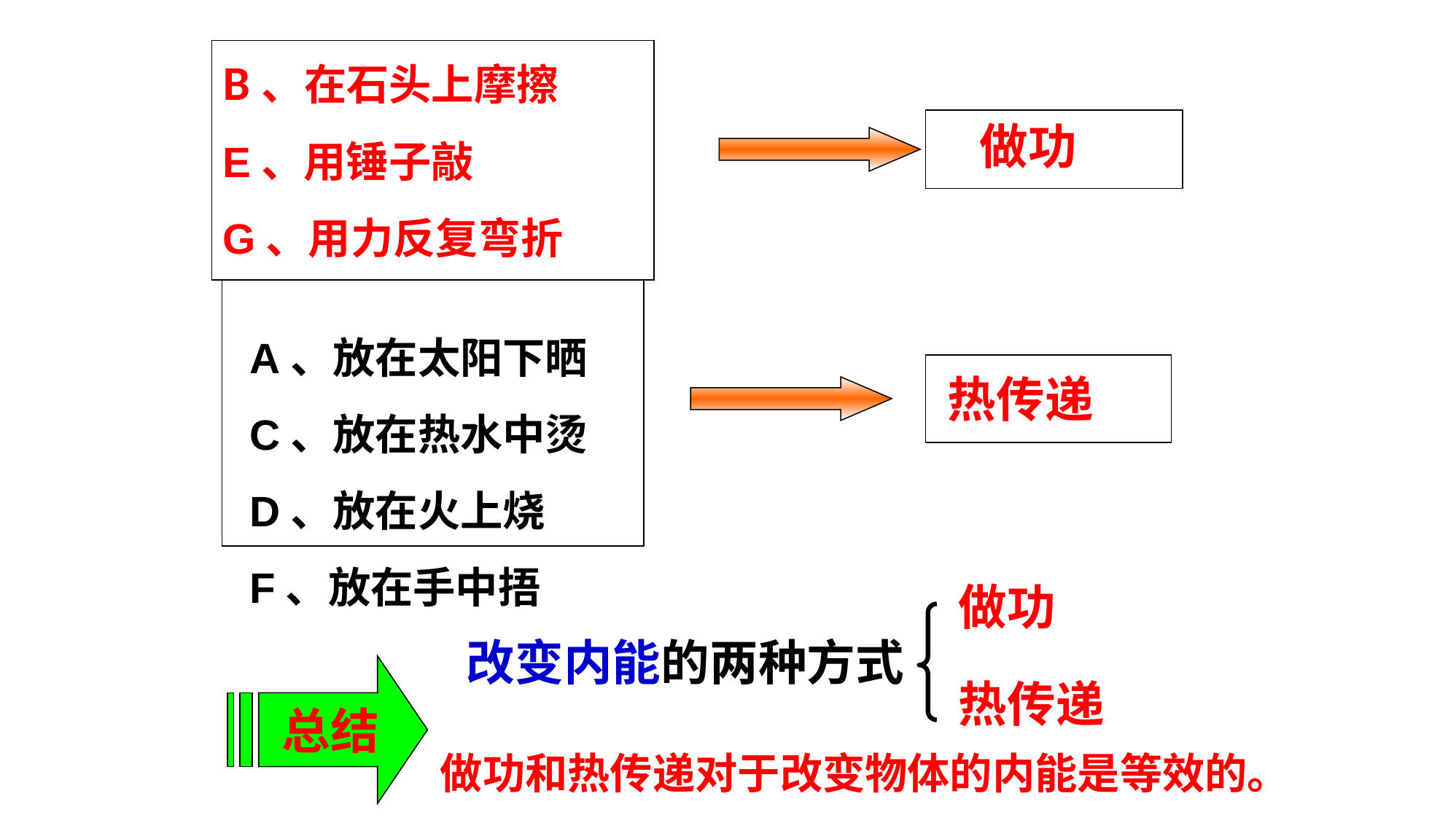

B、在石头上摩擦
E、用锤子敲
G、用力反复弯折

做功

A、放在太阳下晒
C、放在热水中烫
D、放在火上烧
F、放在手中捂

热传递

 做功

改变内能的两种方式
总结
 热传递
做功和热传递对于改变物体的内能是等效的。